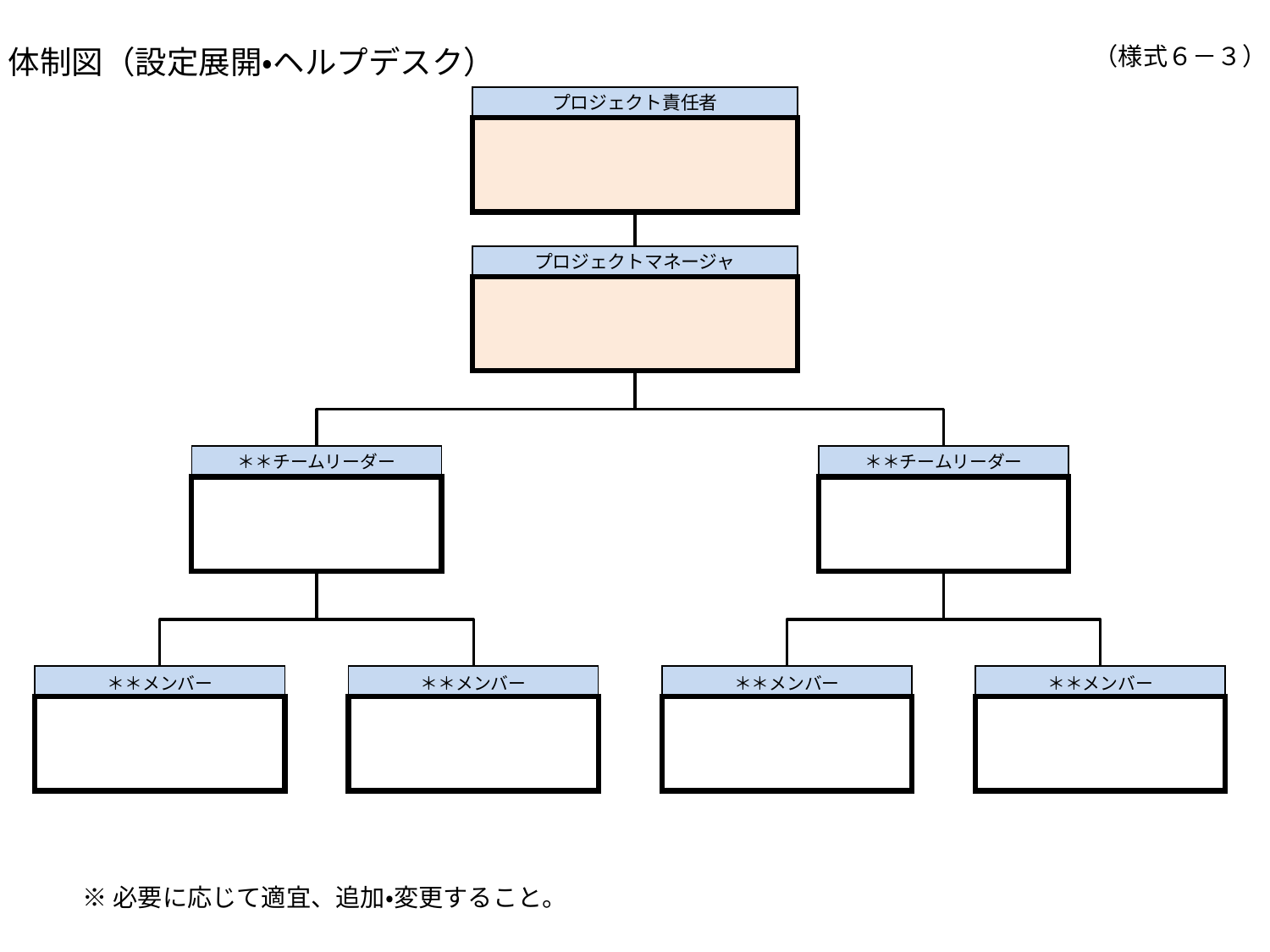

（様式６－３）
体制図（設定展開・ヘルプデスク）
プロジェクト責任者

プロジェクトマネージャ

＊＊チームリーダー

＊＊チームリーダー

＊＊メンバー

＊＊メンバー

＊＊メンバー

＊＊メンバー

※必要に応じて適宜、追加・変更すること。